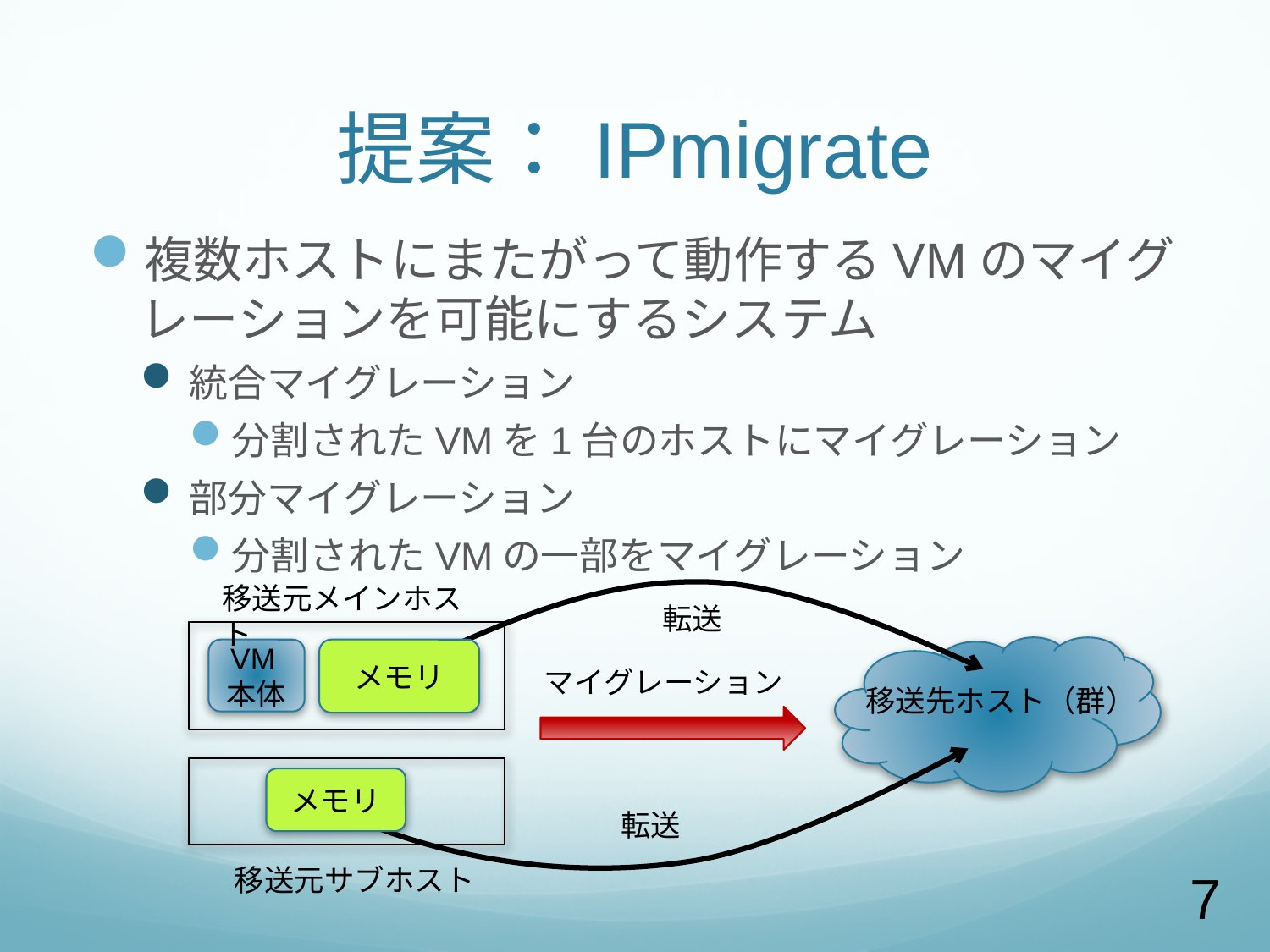

# 提案：IPmigrate
複数ホストにまたがって動作するVMのマイグレーションを可能にするシステム
統合マイグレーション
分割されたVMを1台のホストにマイグレーション
部分マイグレーション
分割されたVMの一部をマイグレーション
移送元メインホスト

転送

VM本体
メモリ
マイグレーション
移送先ホスト（群）

メモリ
転送
移送元サブホスト
7